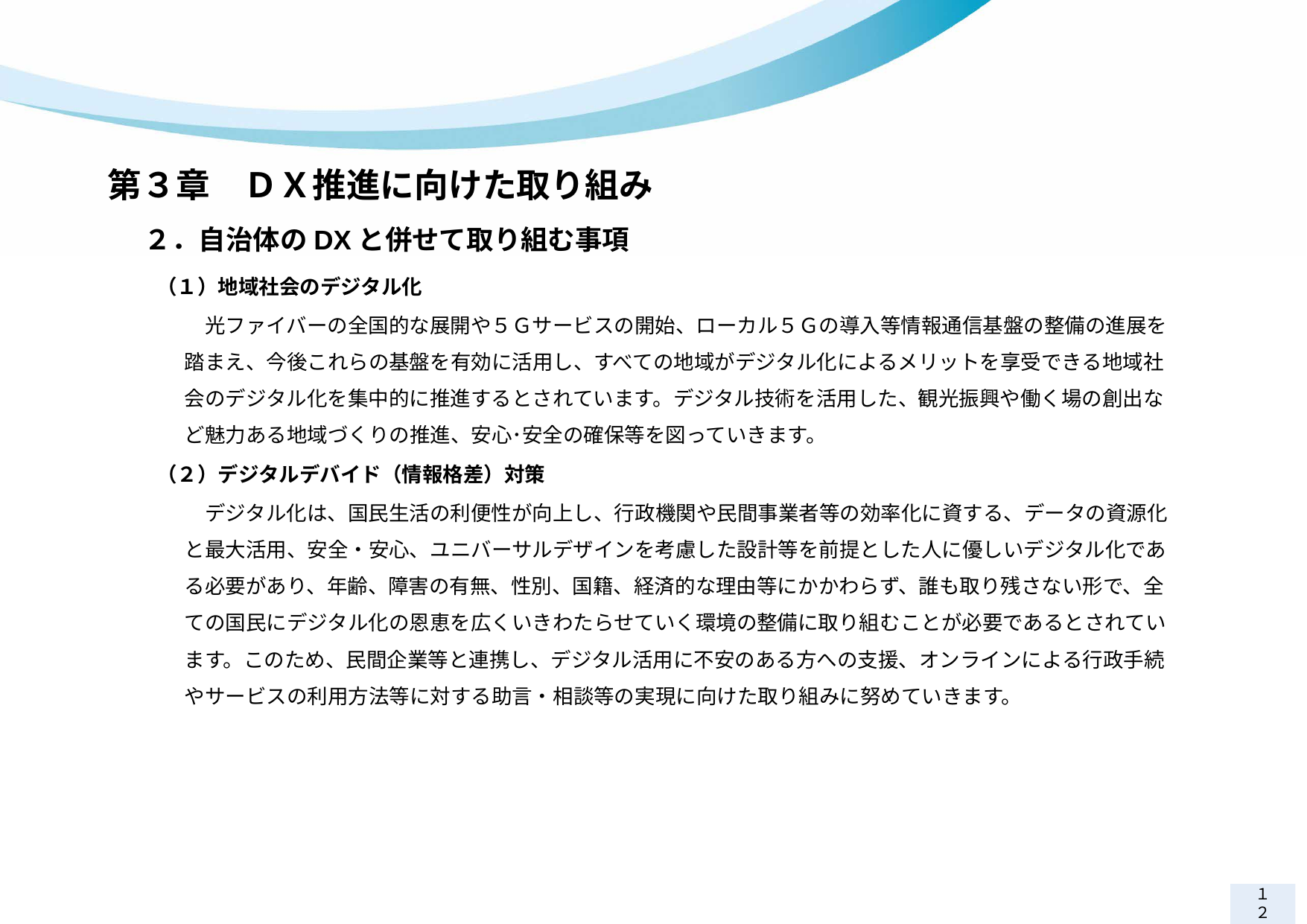

第３章　ＤＸ推進に向けた取り組み
２．自治体のDXと併せて取り組む事項
（１）地域社会のデジタル化
　光ファイバーの全国的な展開や５Ｇサービスの開始、ローカル５Ｇの導入等情報通信基盤の整備の進展を踏まえ、今後これらの基盤を有効に活用し、すべての地域がデジタル化によるメリットを享受できる地域社会のデジタル化を集中的に推進するとされています。デジタル技術を活用した、観光振興や働く場の創出など魅力ある地域づくりの推進、安心･安全の確保等を図っていきます。
（２）デジタルデバイド（情報格差）対策
　デジタル化は、国民生活の利便性が向上し、行政機関や民間事業者等の効率化に資する、データの資源化と最大活用、安全・安心、ユニバーサルデザインを考慮した設計等を前提とした人に優しいデジタル化である必要があり、年齢、障害の有無、性別、国籍、経済的な理由等にかかわらず、誰も取り残さない形で、全ての国民にデジタル化の恩恵を広くいきわたらせていく環境の整備に取り組むことが必要であるとされています。このため、民間企業等と連携し、デジタル活用に不安のある方への支援、オンラインによる行政手続やサービスの利用方法等に対する助言・相談等の実現に向けた取り組みに努めていきます。
１２